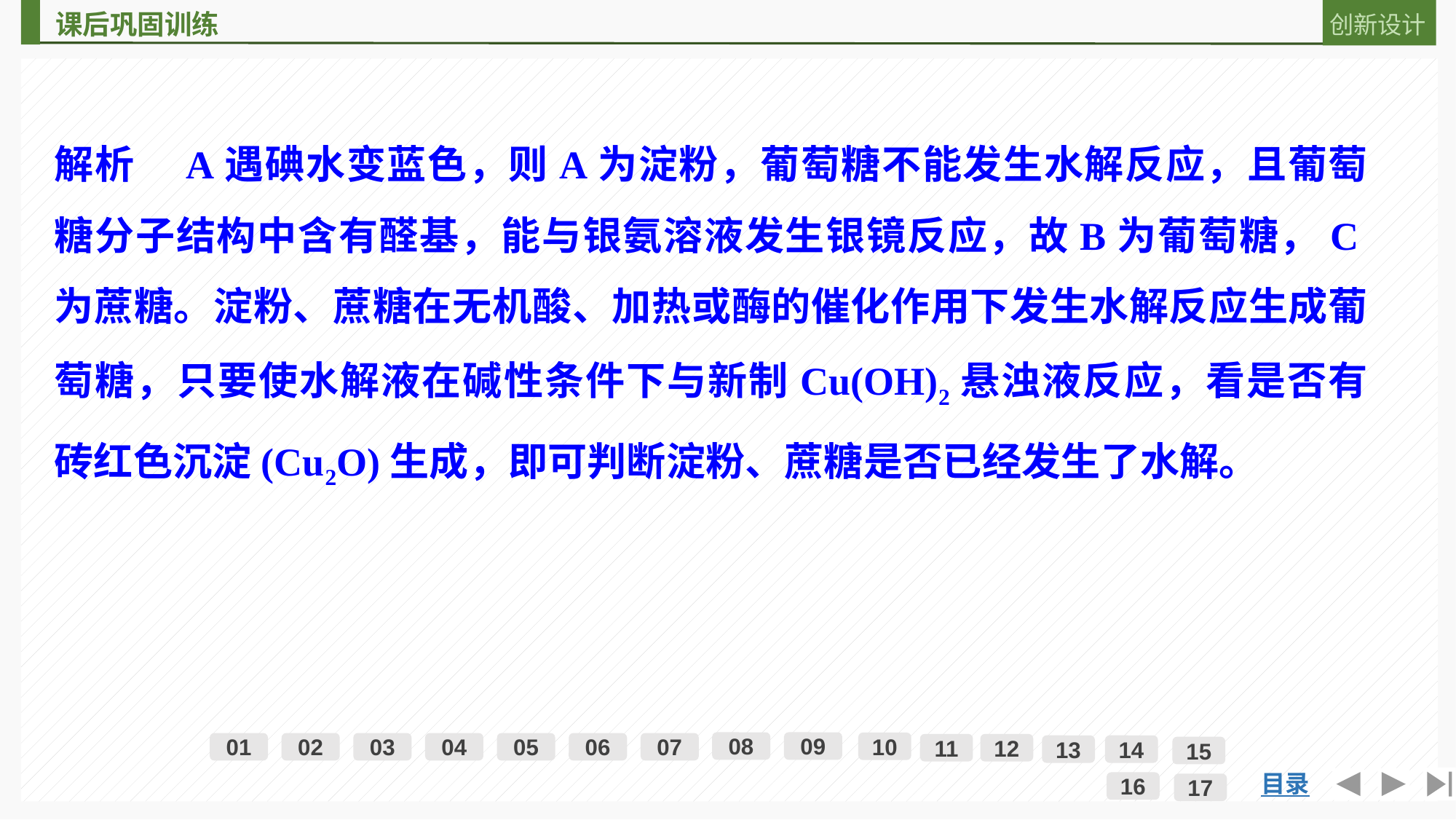

解析　A遇碘水变蓝色，则A为淀粉，葡萄糖不能发生水解反应，且葡萄糖分子结构中含有醛基，能与银氨溶液发生银镜反应，故B为葡萄糖，C为蔗糖。淀粉、蔗糖在无机酸、加热或酶的催化作用下发生水解反应生成葡萄糖，只要使水解液在碱性条件下与新制Cu(OH)2悬浊液反应，看是否有砖红色沉淀(Cu2O)生成，即可判断淀粉、蔗糖是否已经发生了水解。